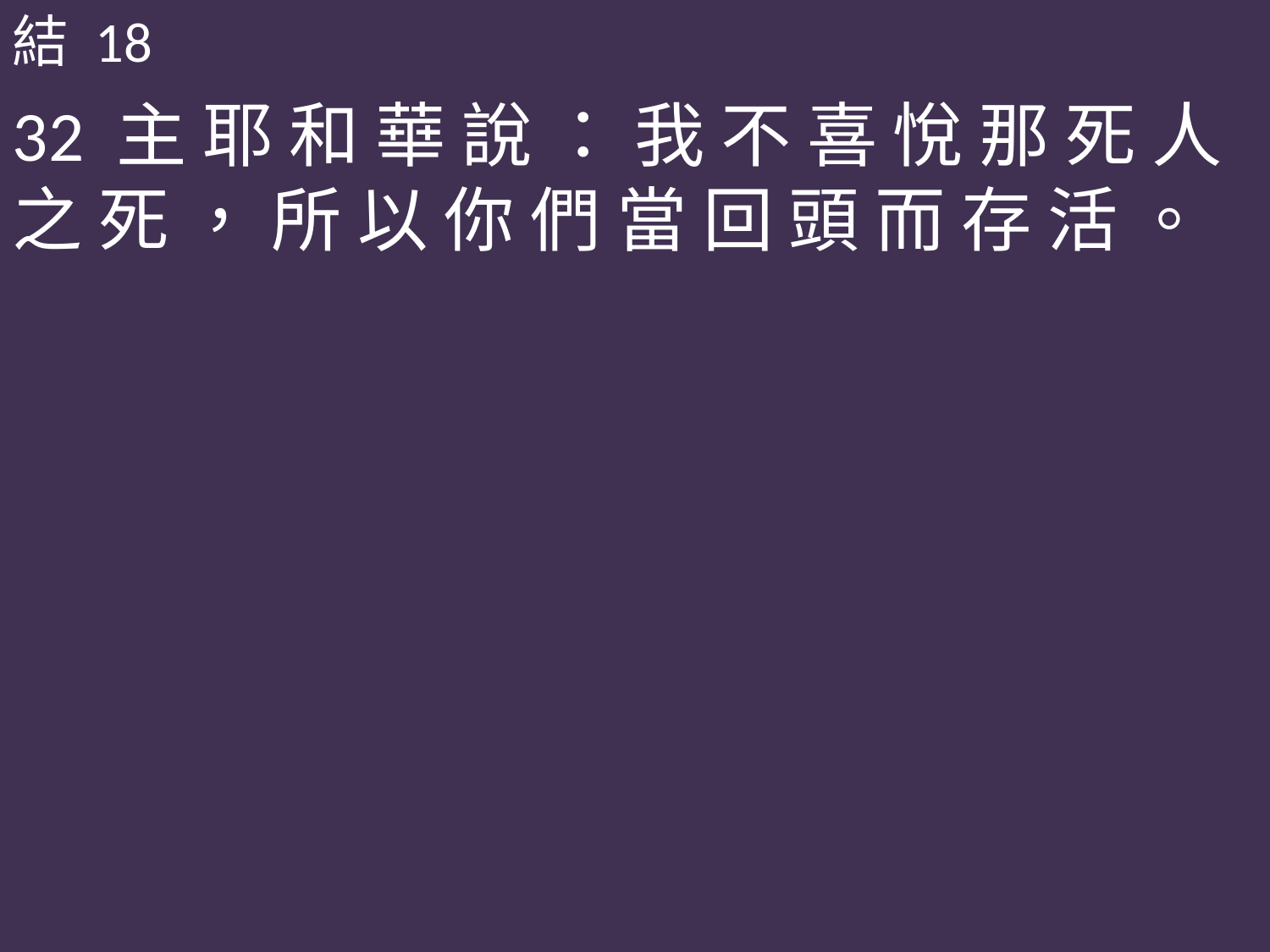

結 18
32 主 耶 和 華 說 ： 我 不 喜 悅 那 死 人 之 死 ， 所 以 你 們 當 回 頭 而 存 活 。